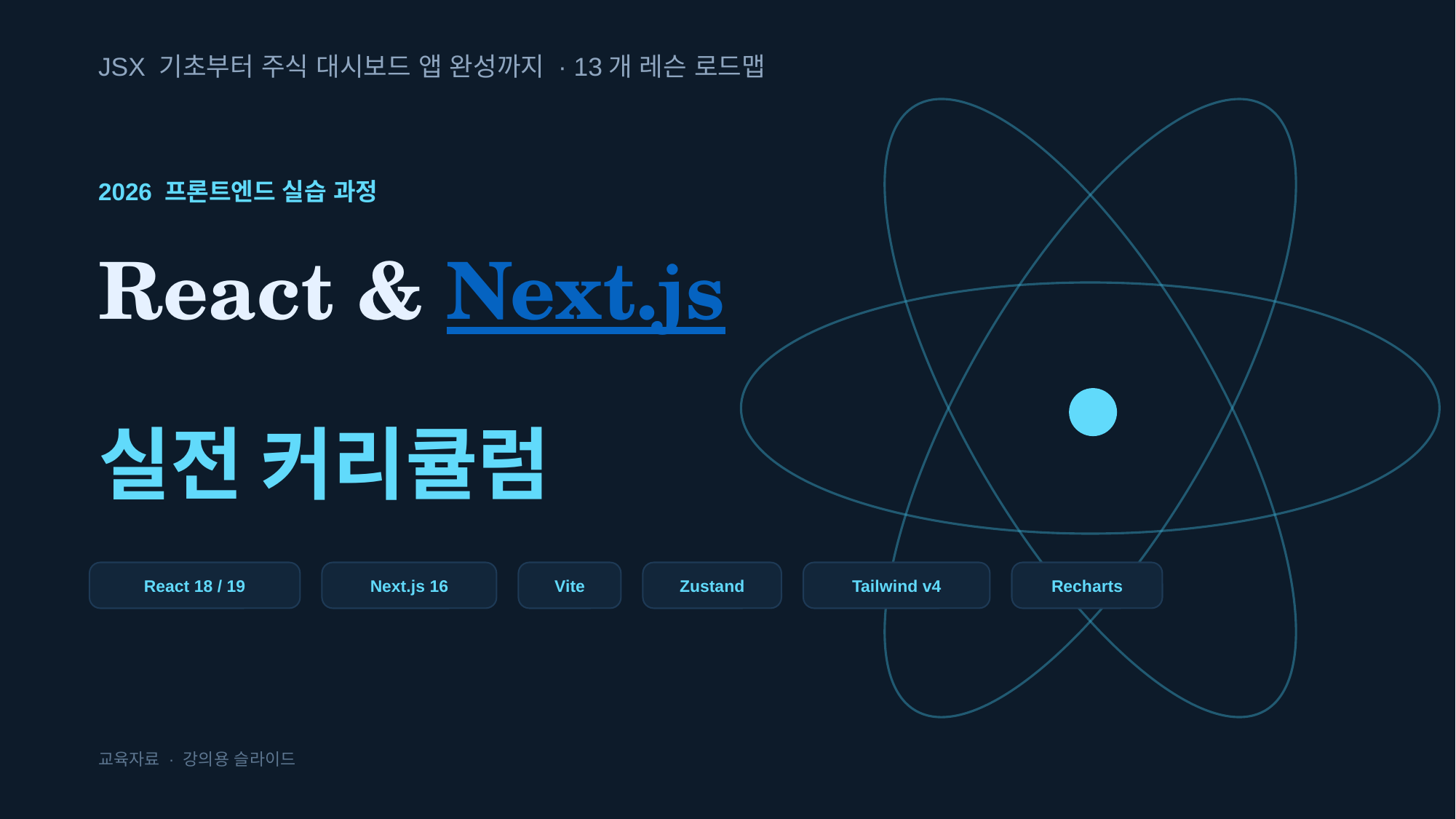

JSX 기초부터 주식 대시보드 앱 완성까지 · 13개 레슨 로드맵
2026 프론트엔드 실습 과정
React & Next.js

실전 커리큘럼

React 18 / 19

Next.js 16

Vite

Zustand

Tailwind v4

Recharts
교육자료 · 강의용 슬라이드